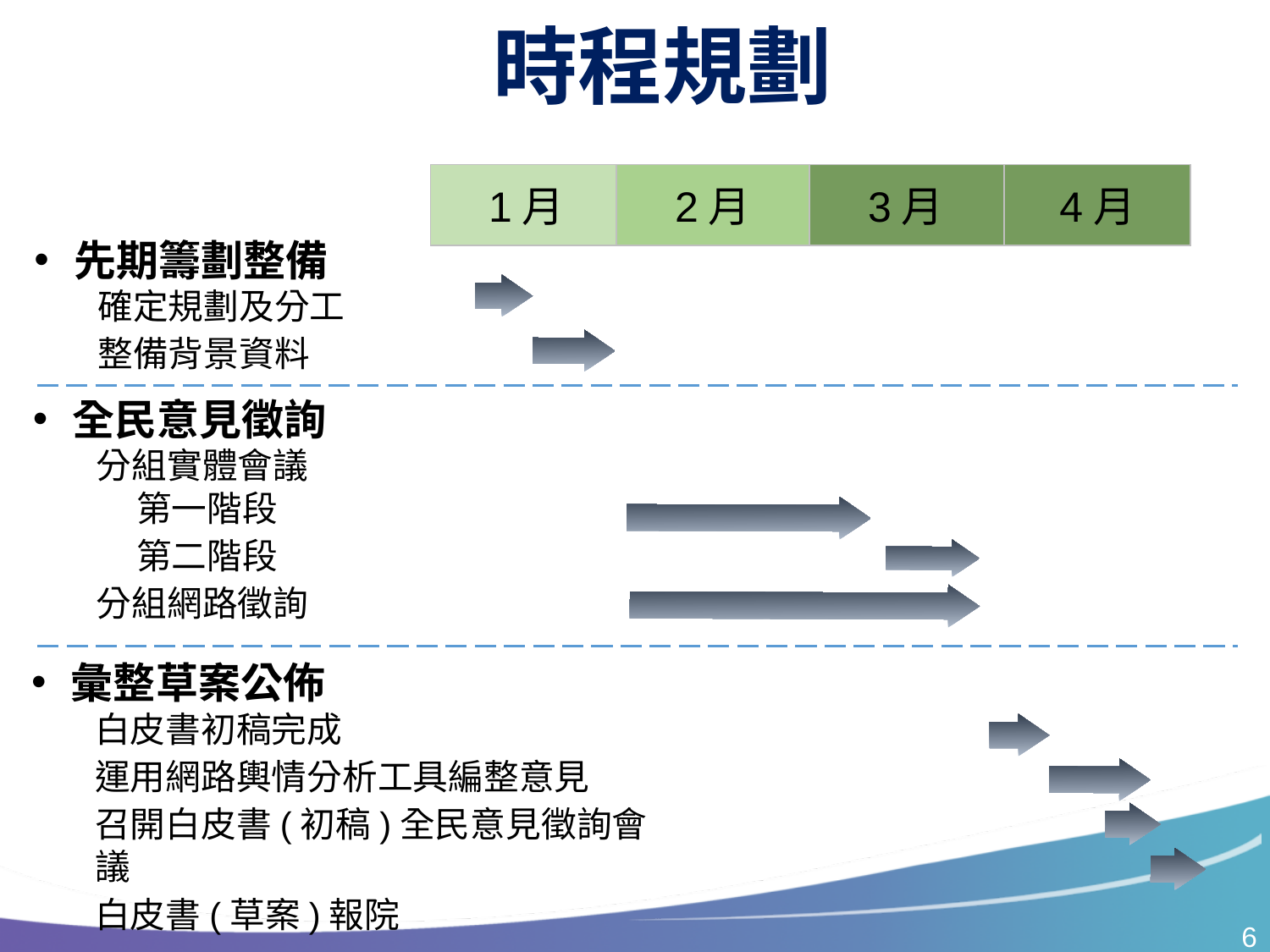

時程規劃
4月
1月
2月
3月
先期籌劃整備
確定規劃及分工
整備背景資料

全民意見徵詢
分組實體會議
    第一階段
    第二階段
分組網路徵詢

彙整草案公佈
白皮書初稿完成
運用網路輿情分析工具編整意見
召開白皮書(初稿)全民意見徵詢會議
白皮書(草案)報院